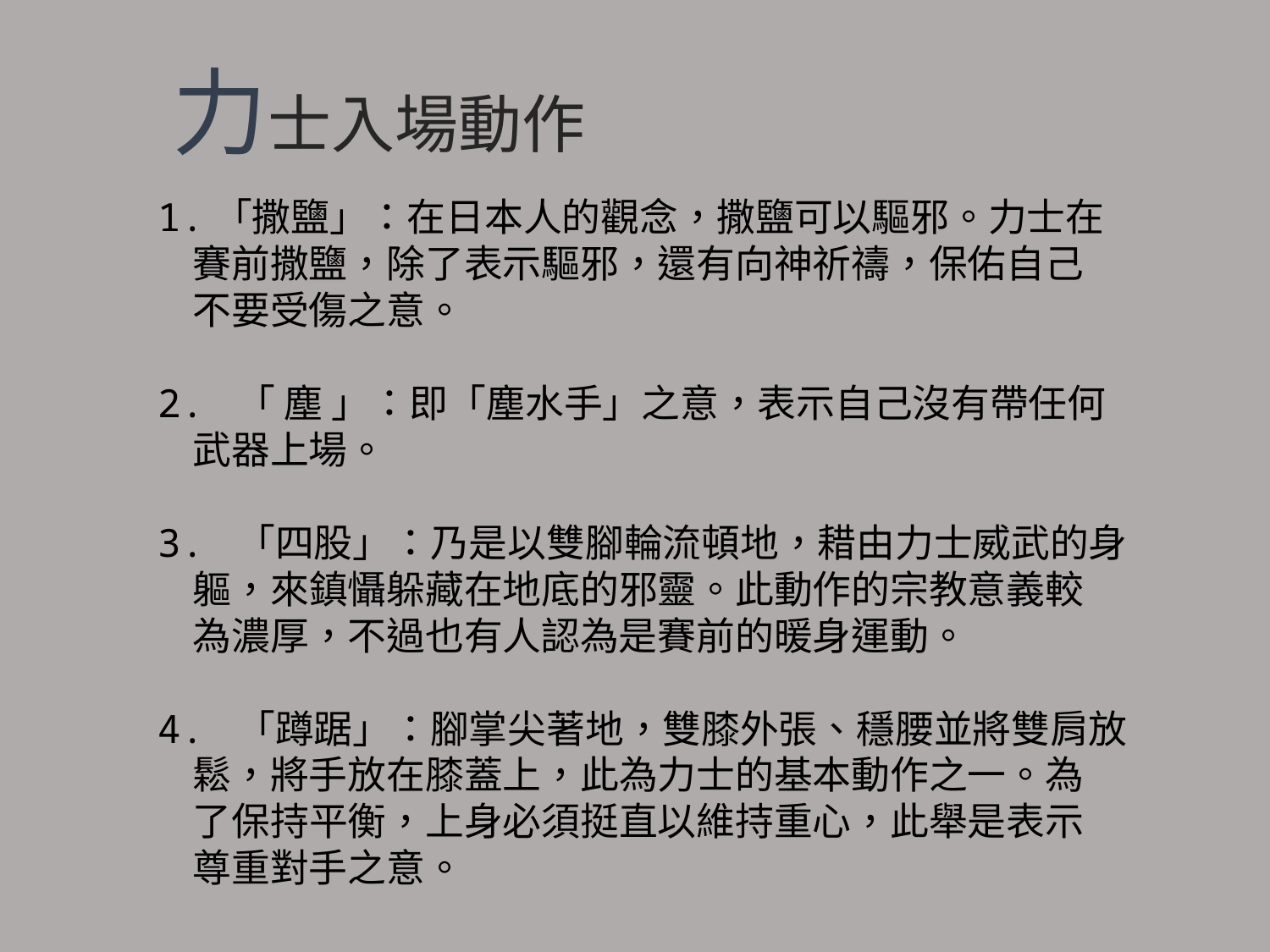

力士入場動作
1.「撒鹽」：在日本人的觀念，撒鹽可以驅邪。力士在
   賽前撒鹽，除了表示驅邪，還有向神祈禱，保佑自己
   不要受傷之意。

2. 「 塵 」：即「塵水手」之意，表示自己沒有帶任何
   武器上場。

3. 「四股」：乃是以雙腳輪流頓地，耤由力士威武的身
   軀，來鎮懾躲藏在地底的邪靈。此動作的宗教意義較
   為濃厚，不過也有人認為是賽前的暖身運動。

4. 「蹲踞」：腳掌尖著地，雙膝外張、穩腰並將雙肩放
   鬆，將手放在膝蓋上，此為力士的基本動作之一。為
   了保持平衡，上身必須挺直以維持重心，此舉是表示
   尊重對手之意。